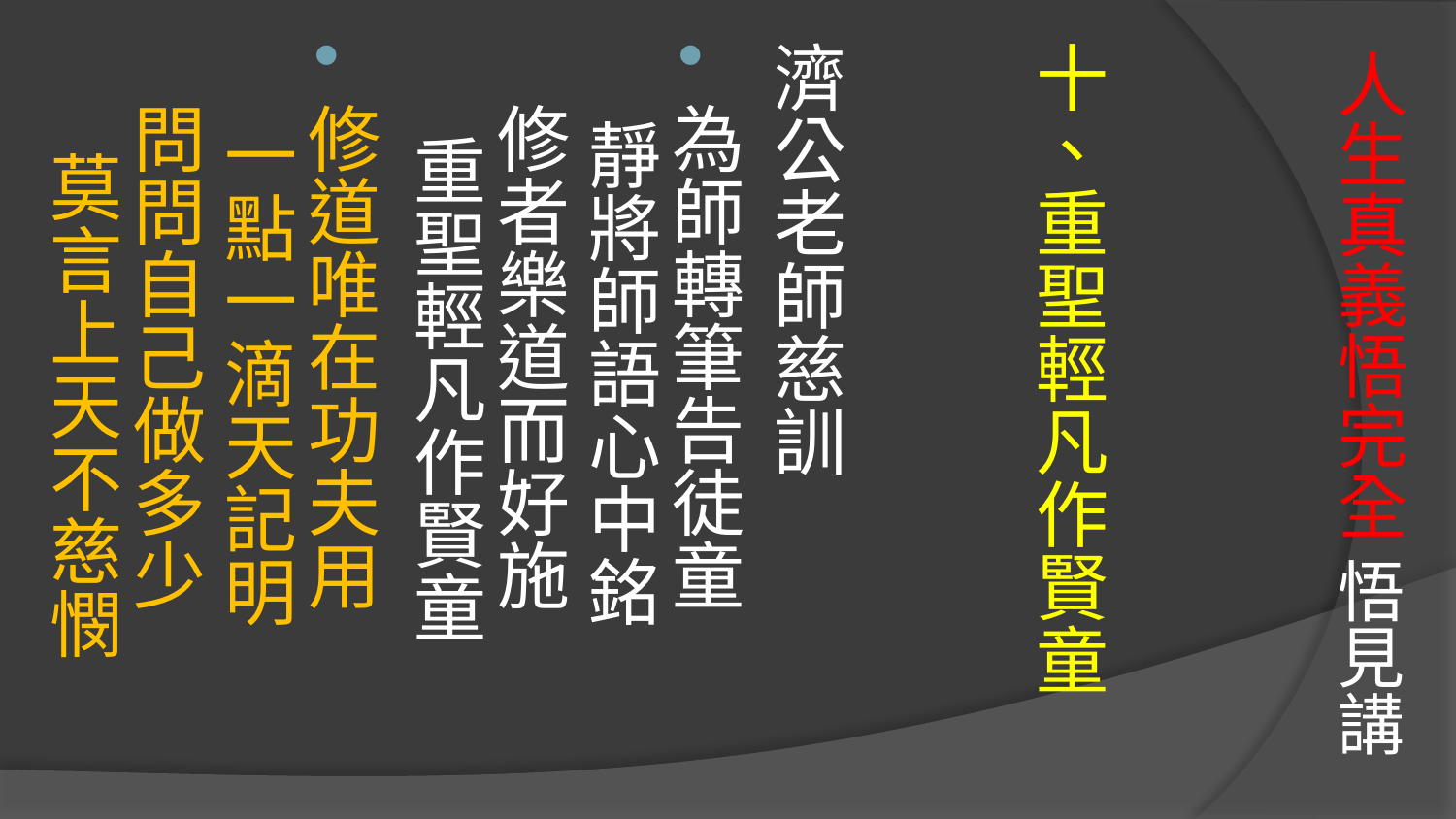

# 人生真義悟完全 悟見講
十、重聖輕凡作賢童
　　　　　　　　　　　　　
濟公老師慈訓
為師轉筆告徒童　        靜將師語心中銘
修者樂道而好施　         重聖輕凡作賢童
修道唯在功夫用　        一點一滴天記明
問問自己做多少　          莫言上天不慈憫